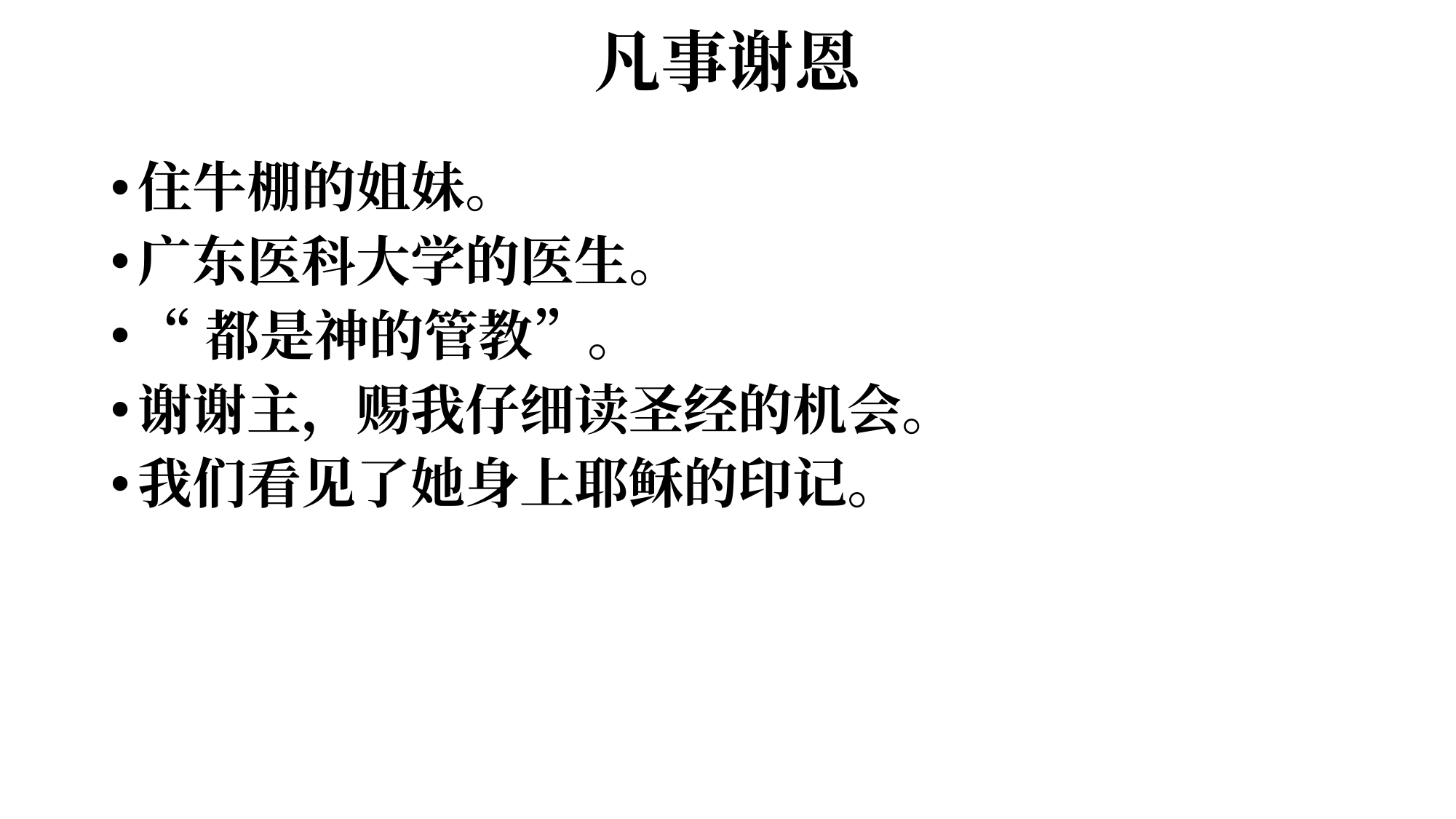

# 凡事谢恩
住牛棚的姐妹。
广东医科大学的医生。
“都是神的管教”。
谢谢主，赐我仔细读圣经的机会。
我们看见了她身上耶稣的印记。